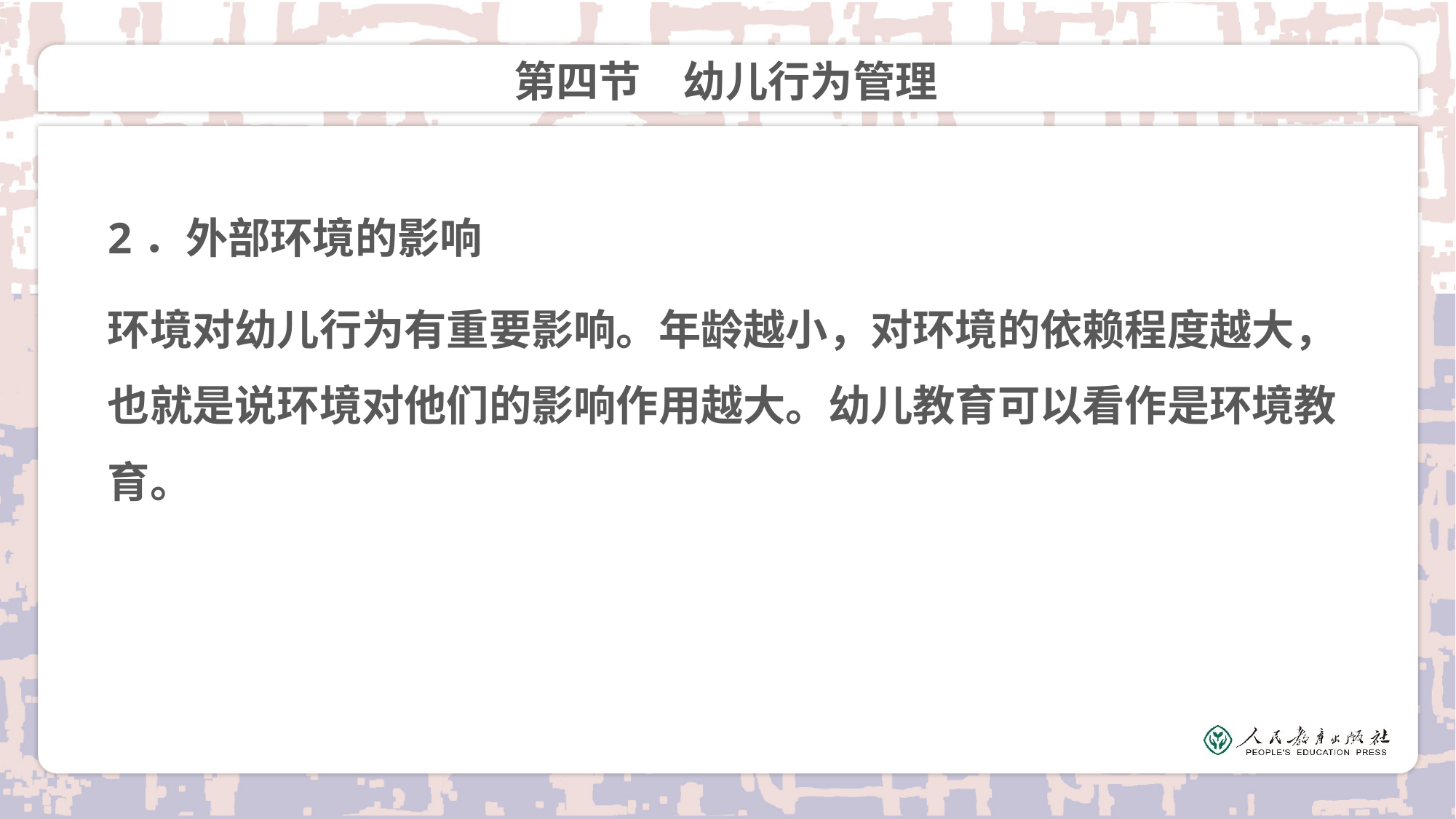

# 第四节　幼儿行为管理
2．外部环境的影响
环境对幼儿行为有重要影响。年龄越小，对环境的依赖程度越大，也就是说环境对他们的影响作用越大。幼儿教育可以看作是环境教育。